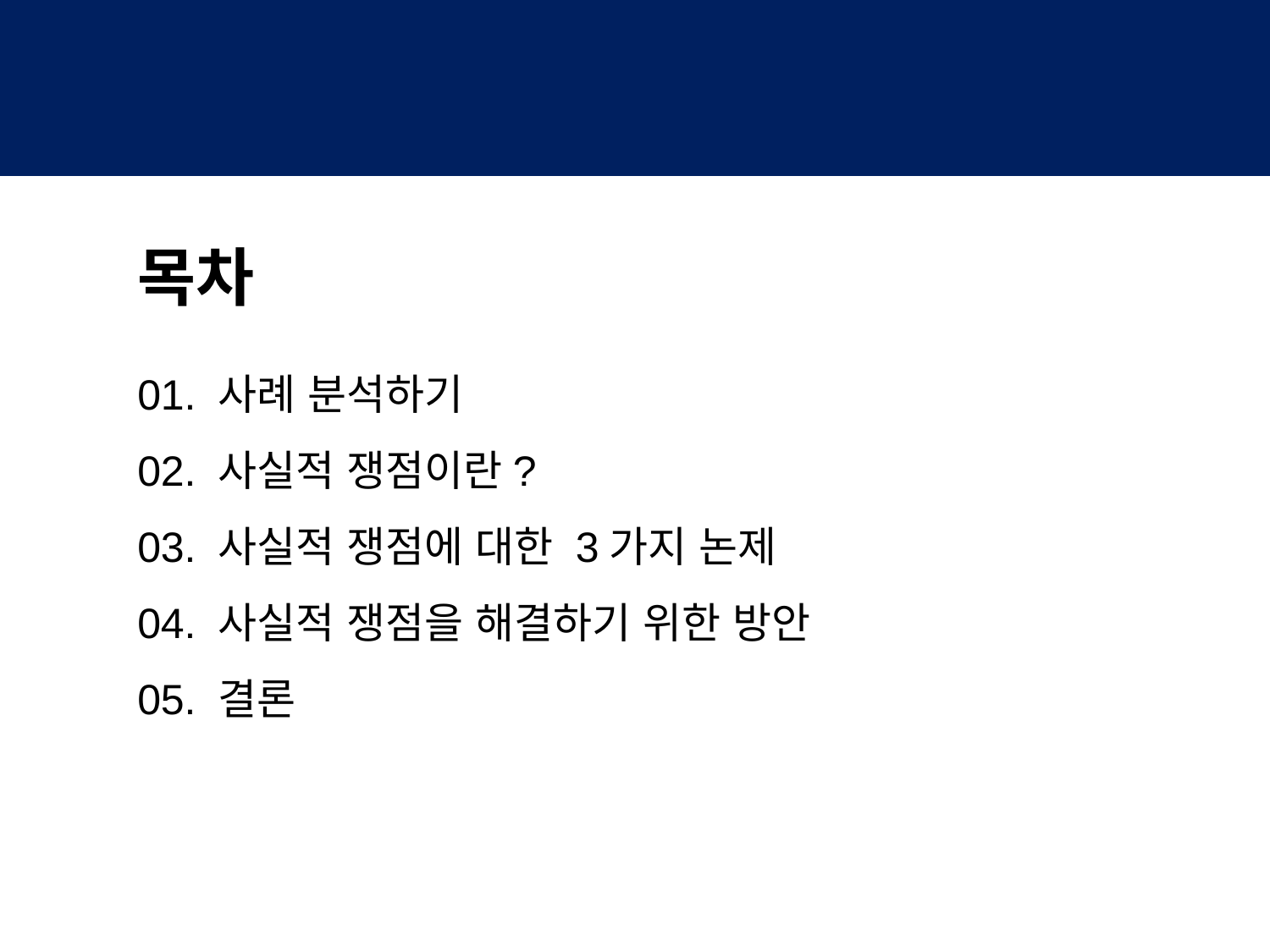

목차
01. 사례 분석하기
02. 사실적 쟁점이란?
03. 사실적 쟁점에 대한 3가지 논제
04. 사실적 쟁점을 해결하기 위한 방안
05. 결론